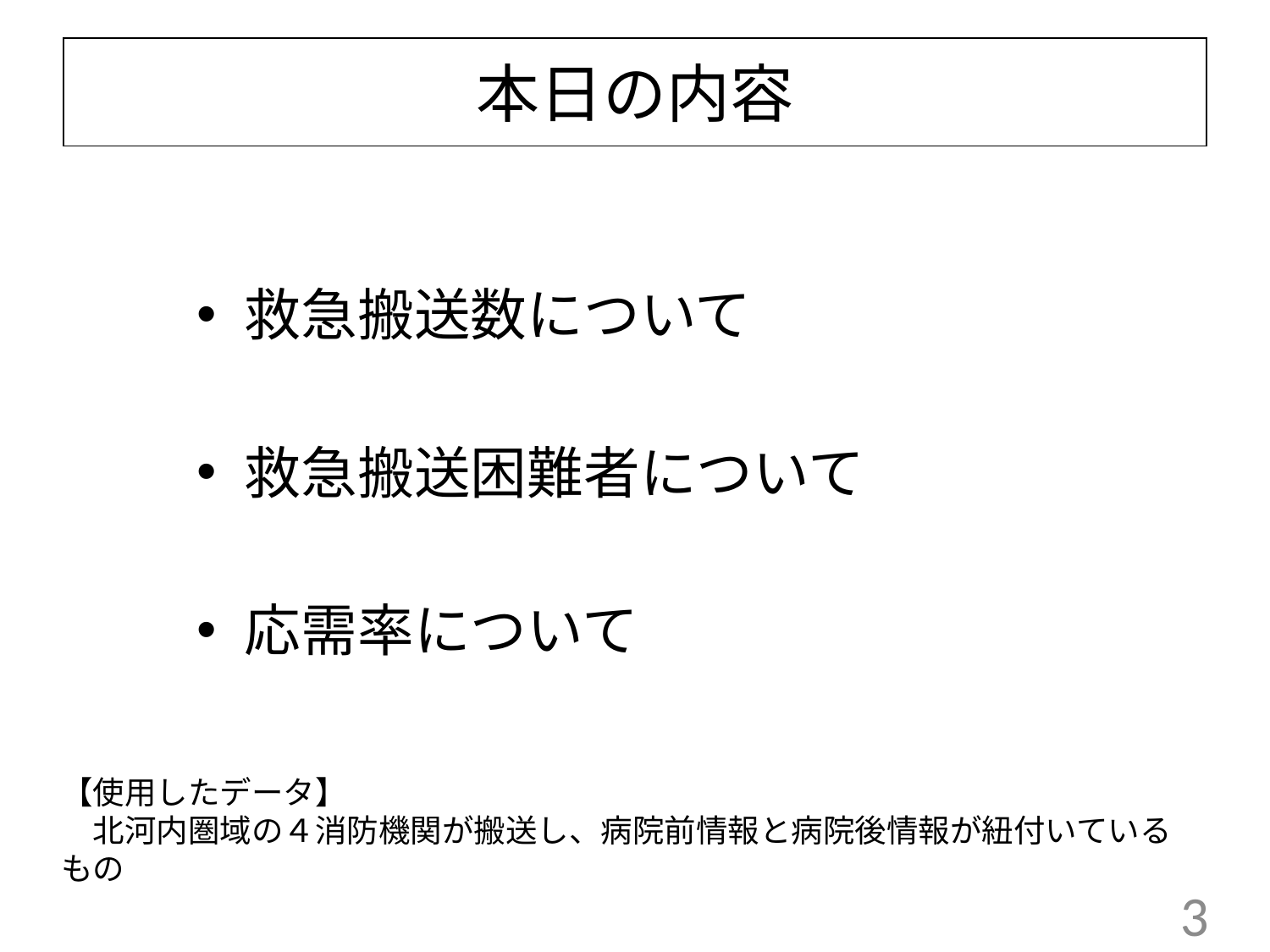

# 本日の内容
救急搬送数について

救急搬送困難者について

応需率について
【使用したデータ】
　北河内圏域の４消防機関が搬送し、病院前情報と病院後情報が紐付いているもの

3